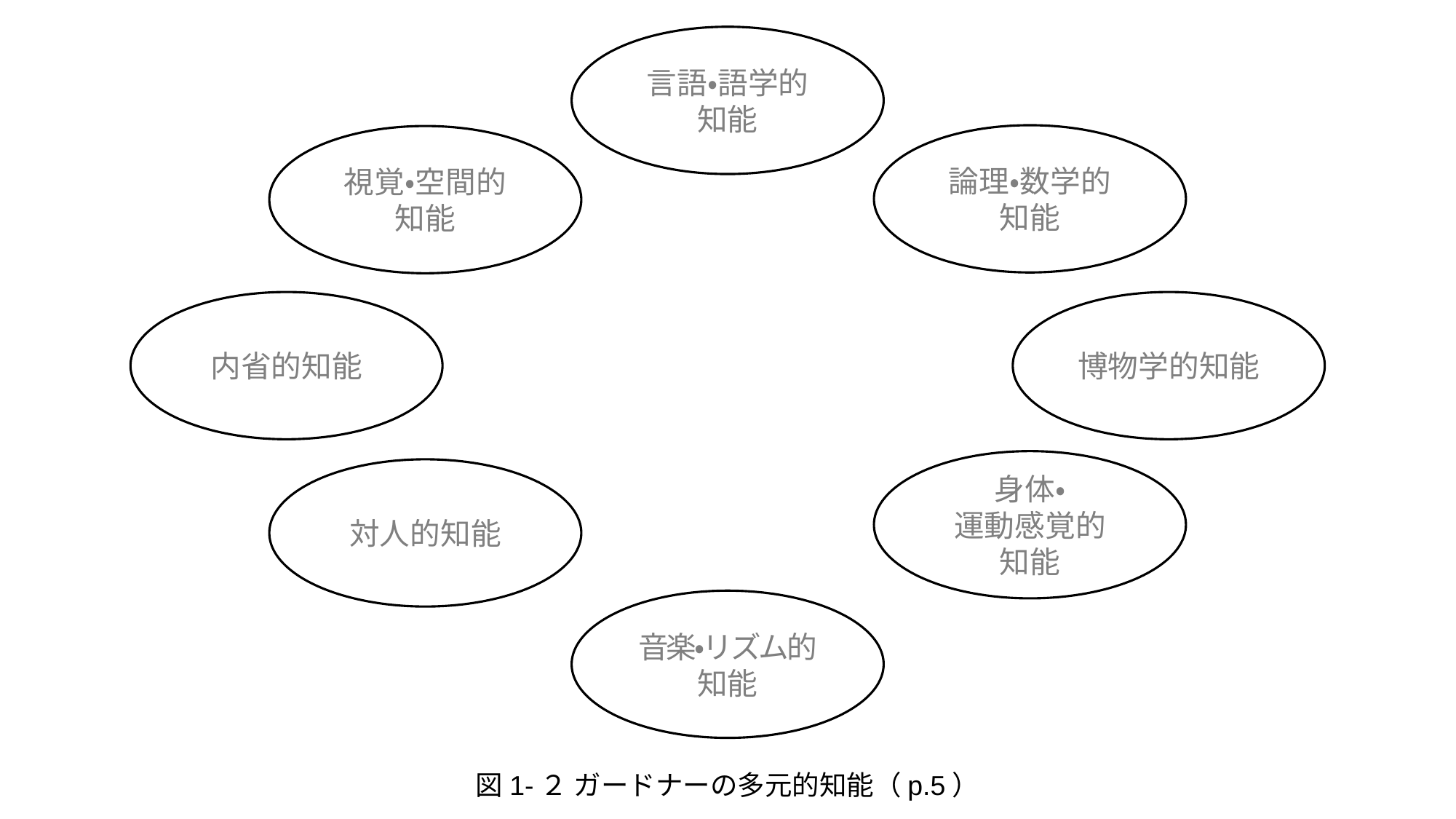

言語・語学的
知能
論理・数学的
知能
視覚・空間的
知能
内省的知能
博物学的知能
身体・
運動感覚的
知能
対人的知能
音楽・リズム的
知能
図1-２ ガードナーの多元的知能（p.5）